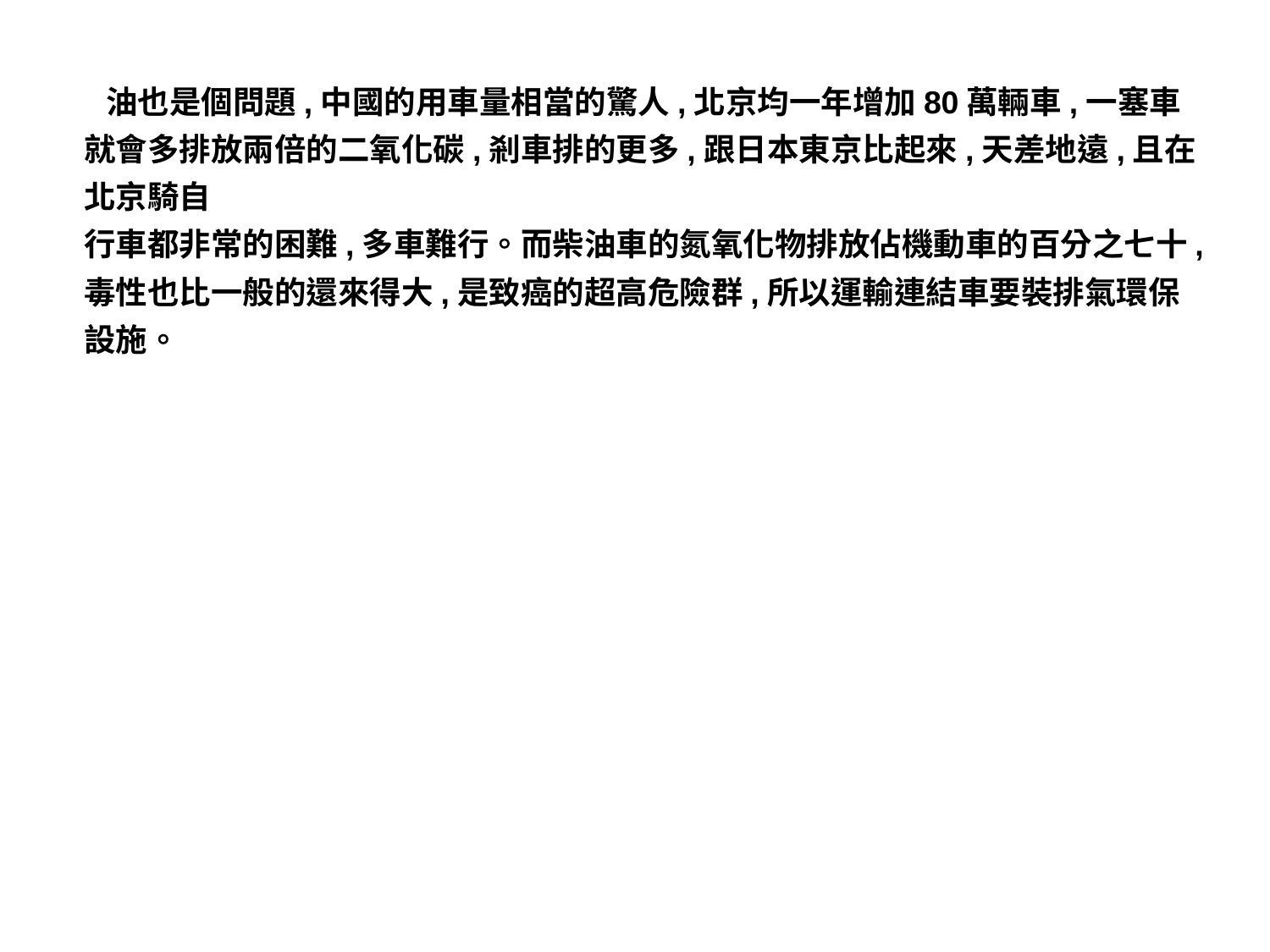

油也是個問題,中國的用車量相當的驚人,北京均一年增加80萬輛車,一塞車就會多排放兩倍的二氧化碳,剎車排的更多,跟日本東京比起來,天差地遠,且在北京騎自
行車都非常的困難,多車難行。而柴油車的氮氧化物排放佔機動車的百分之七十,毒性也比一般的還來得大,是致癌的超高危險群,所以運輸連結車要裝排氣環保設施。